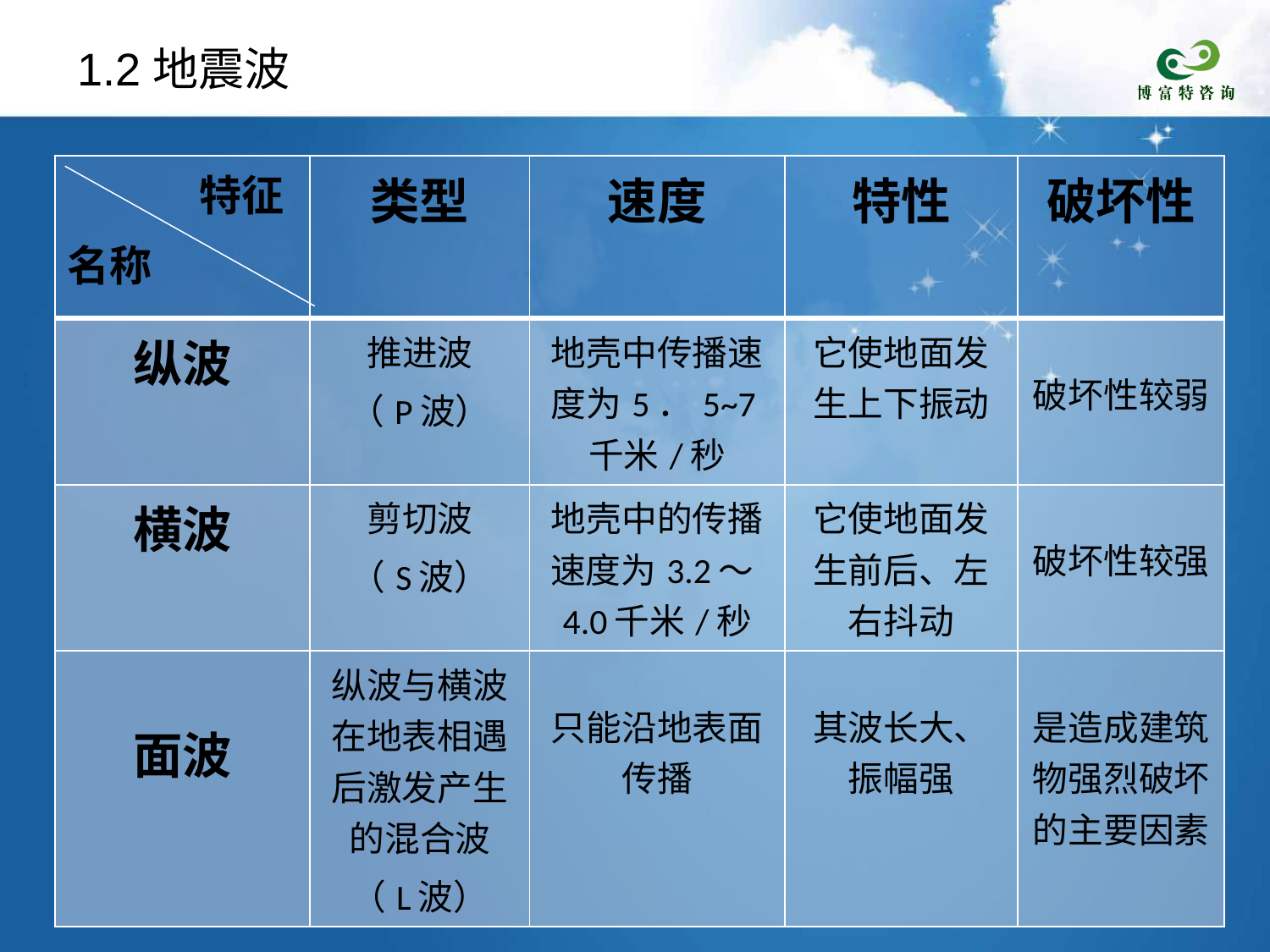

# 1.2地震波
| 特征 名称 | 类型 | 速度 | 特性 | 破坏性 |
| --- | --- | --- | --- | --- |
| 纵波 | 推进波 （P波） | 地壳中传播速度为5．5~7千米/秒 | 它使地面发生上下振动 | 破坏性较弱 |
| 横波 | 剪切波 （S波） | 地壳中的传播速度为3.2～4.0千米/秒 | 它使地面发生前后、左右抖动 | 破坏性较强 |
| 面波 | 纵波与横波在地表相遇后激发产生的混合波 （L波） | 只能沿地表面传播 | 其波长大、振幅强 | 是造成建筑物强烈破坏的主要因素 |